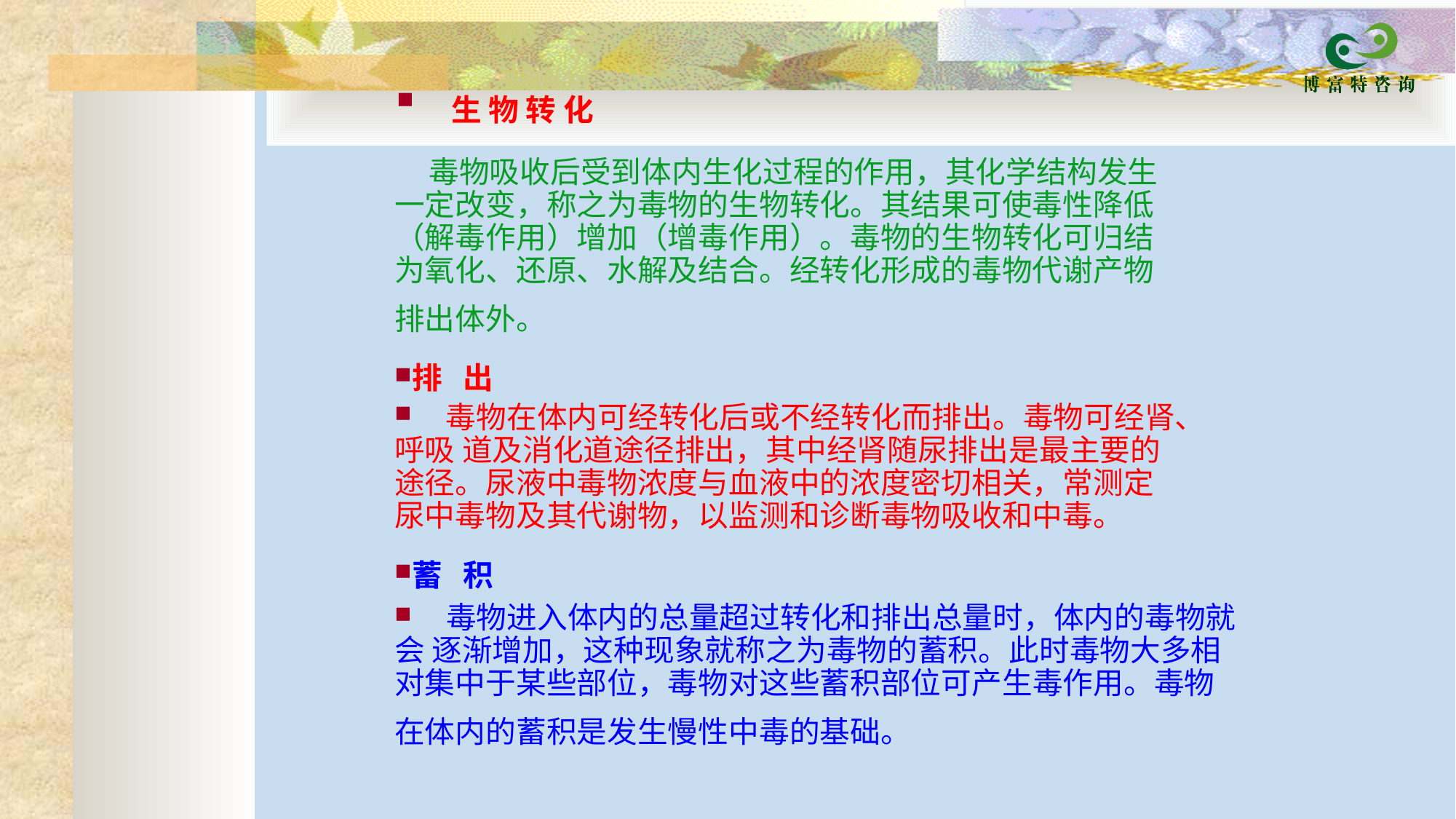

生 物 转 化
    毒物吸收后受到体内生化过程的作用，其化学结构发生一定改变，称之为毒物的生物转化。其结果可使毒性降低（解毒作用）增加（增毒作用）。毒物的生物转化可归结为氧化、还原、水解及结合。经转化形成的毒物代谢产物排出体外。
排   出
    毒物在体内可经转化后或不经转化而排出。毒物可经肾、呼吸 道及消化道途径排出，其中经肾随尿排出是最主要的途径。尿液中毒物浓度与血液中的浓度密切相关，常测定尿中毒物及其代谢物，以监测和诊断毒物吸收和中毒。
蓄   积
    毒物进入体内的总量超过转化和排出总量时，体内的毒物就会 逐渐增加，这种现象就称之为毒物的蓄积。此时毒物大多相对集中于某些部位，毒物对这些蓄积部位可产生毒作用。毒物在体内的蓄积是发生慢性中毒的基础。